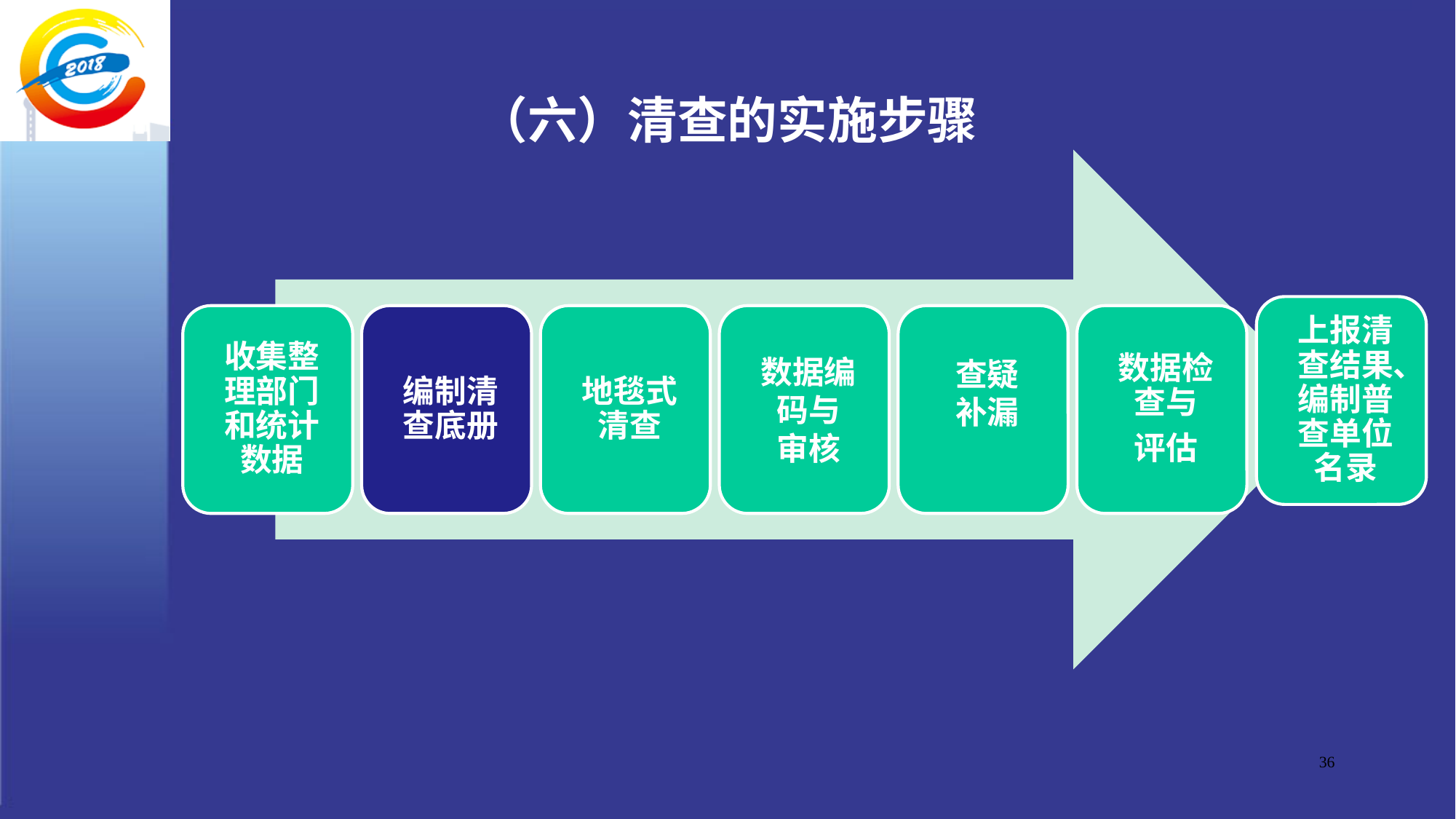

# （六）清查的实施步骤
收集整理部门和统计数据
编制清查底册
地毯式清查
数据编码与
审核
查疑
补漏

数据检查与
评估
上报清查结果、编制普查单位名录
36